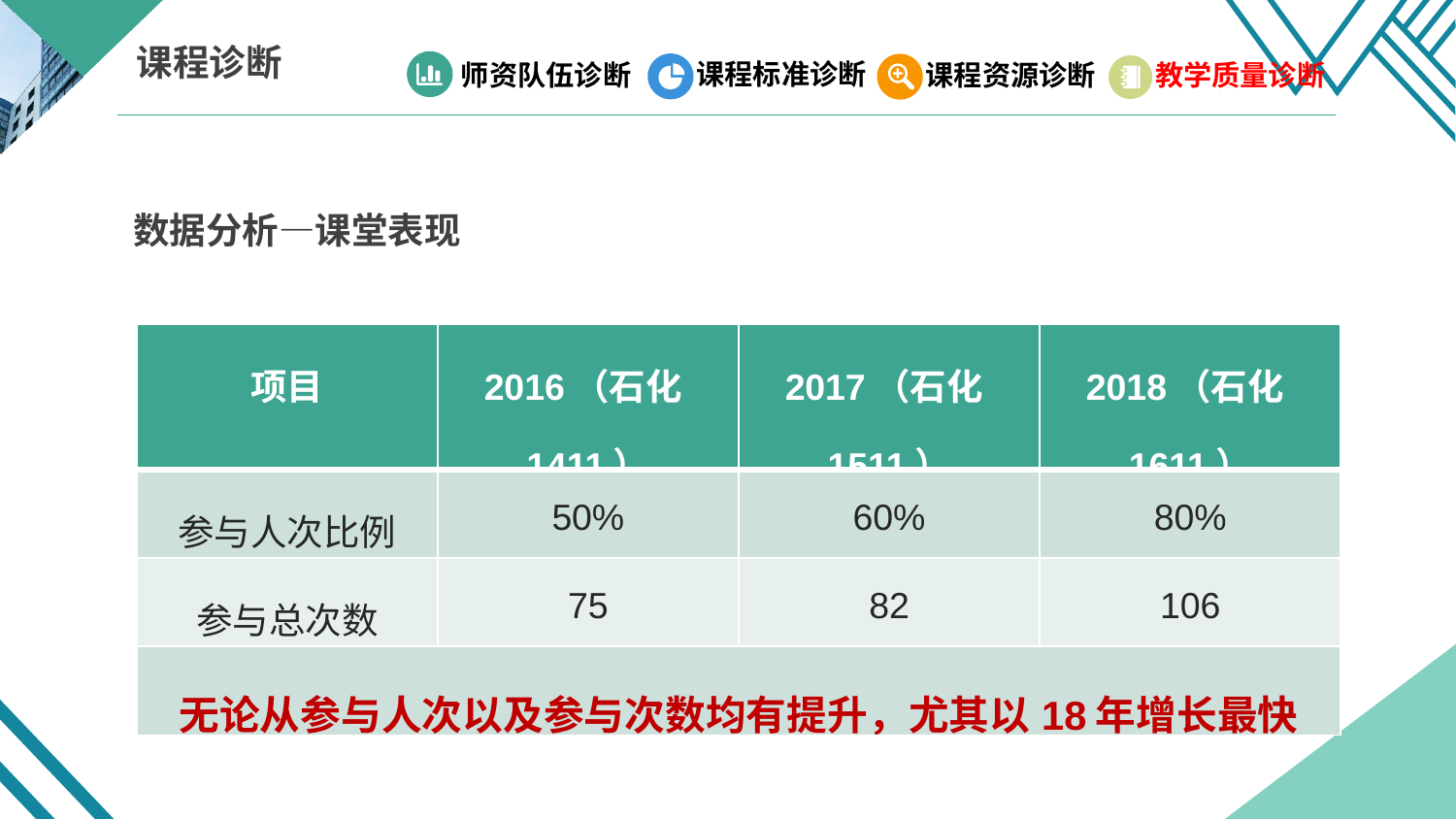

课程诊断
课程标准诊断
师资队伍诊断
课程资源诊断
教学质量诊断

数据分析—课堂表现
| 项目 | 2016（石化1411） | 2017（石化1511） | 2018（石化1611） |
| --- | --- | --- | --- |
| 参与人次比例 | 50% | 60% | 80% |
| 参与总次数 | 75 | 82 | 106 |
| 无论从参与人次以及参与次数均有提升，尤其以18年增长最快 |  |  |  |